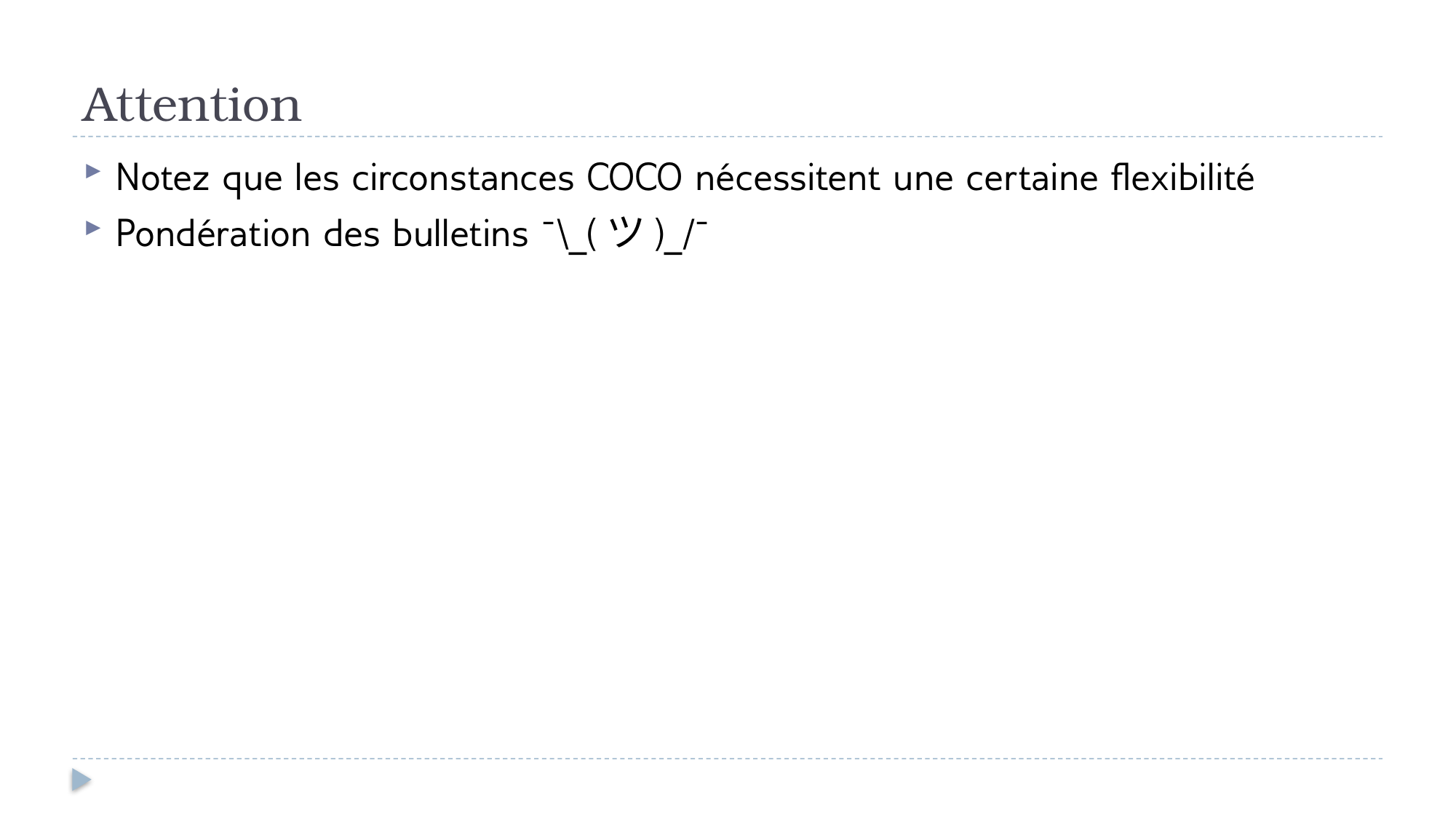

# Attention
Notez que les circonstances COCO nécessitent une certaine flexibilité
Pondération des bulletins ¯\_(ツ)_/¯